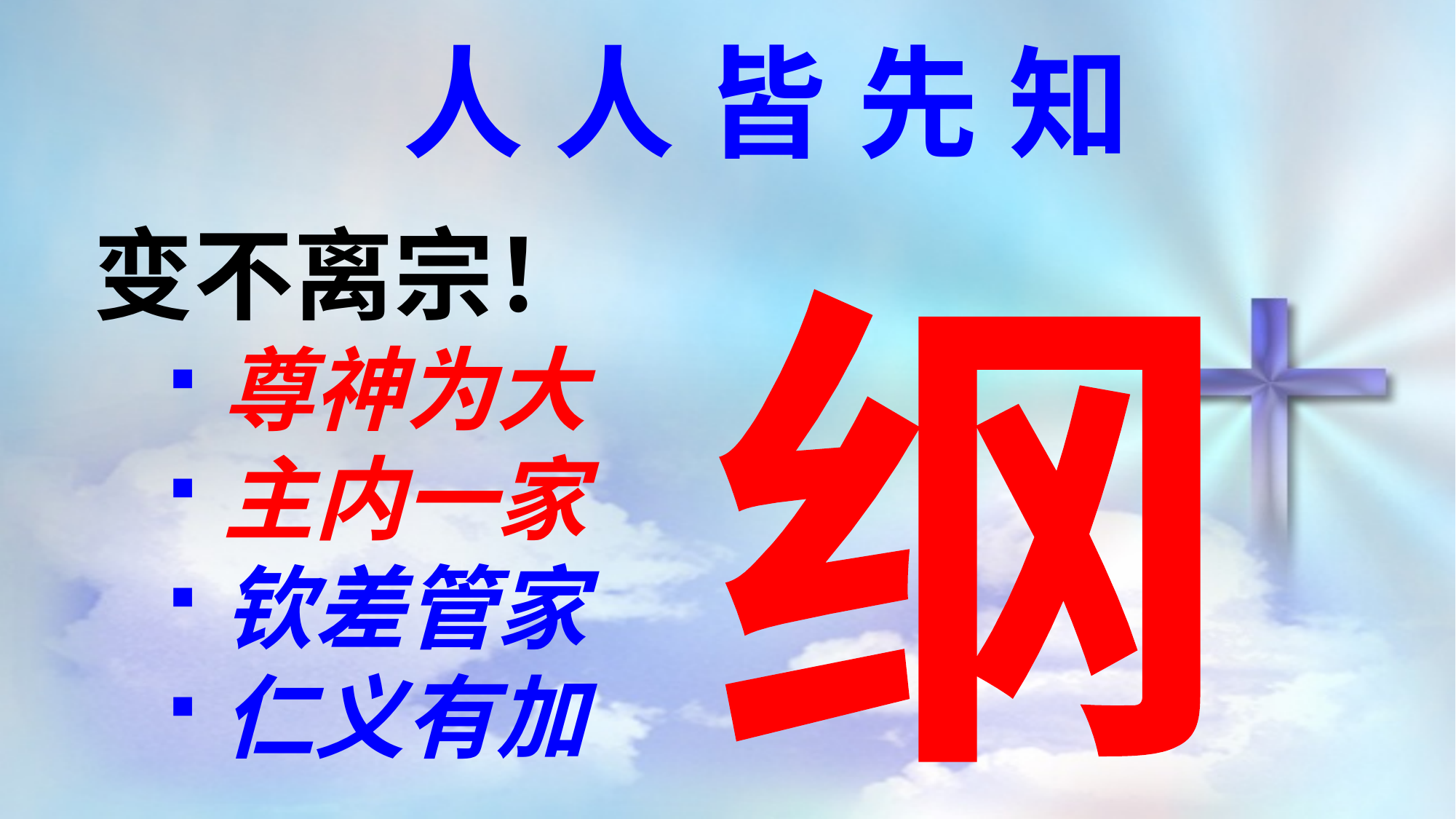

人人皆先知
变不离宗！
尊神为大
主内一家
钦差管家
仁义有加
纲